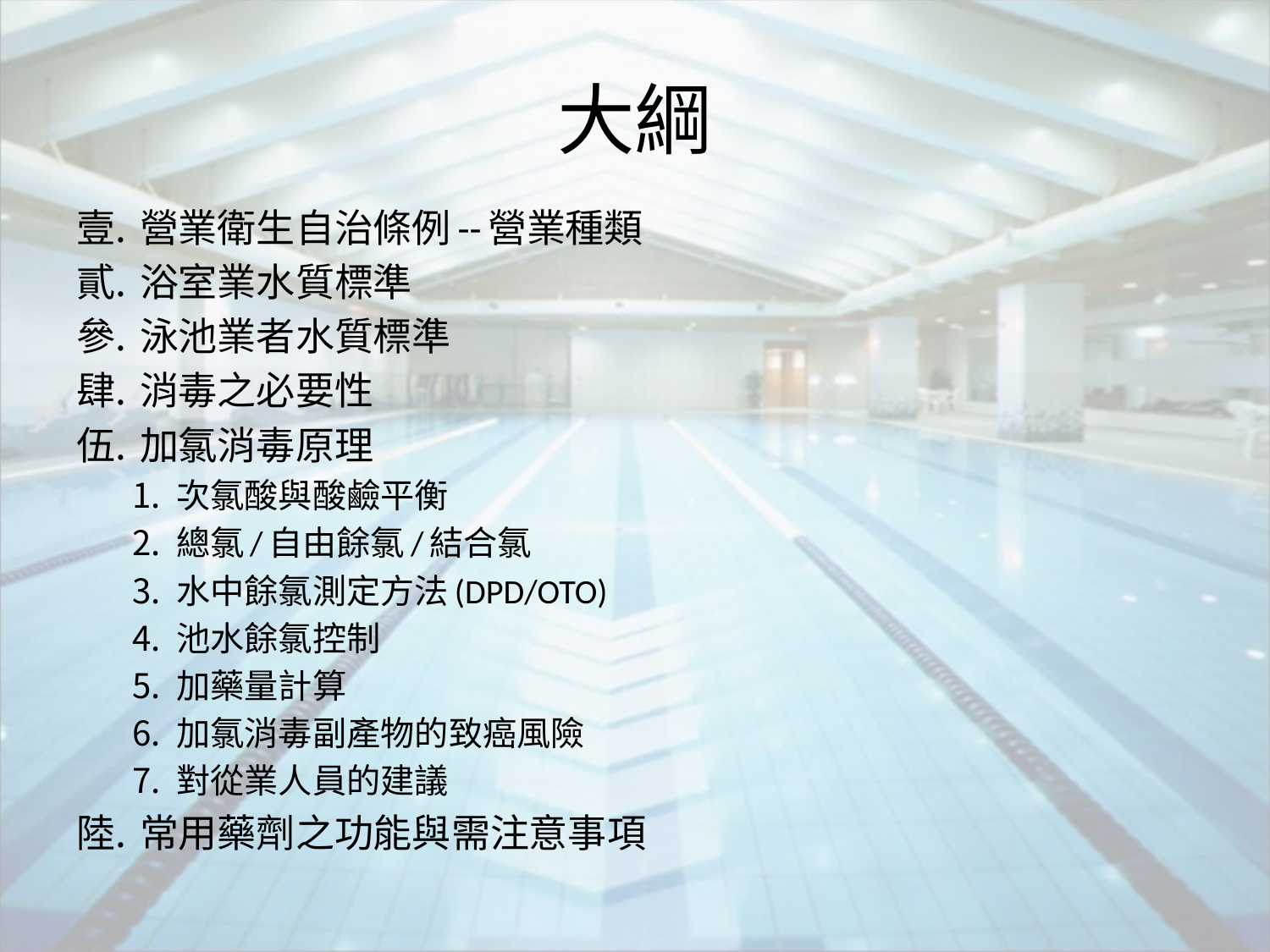

# 大綱
營業衛生自治條例--營業種類
浴室業水質標準
泳池業者水質標準
消毒之必要性
加氯消毒原理
次氯酸與酸鹼平衡
總氯/自由餘氯/結合氯
水中餘氯測定方法(DPD/OTO)
池水餘氯控制
加藥量計算
加氯消毒副產物的致癌風險
對從業人員的建議
常用藥劑之功能與需注意事項